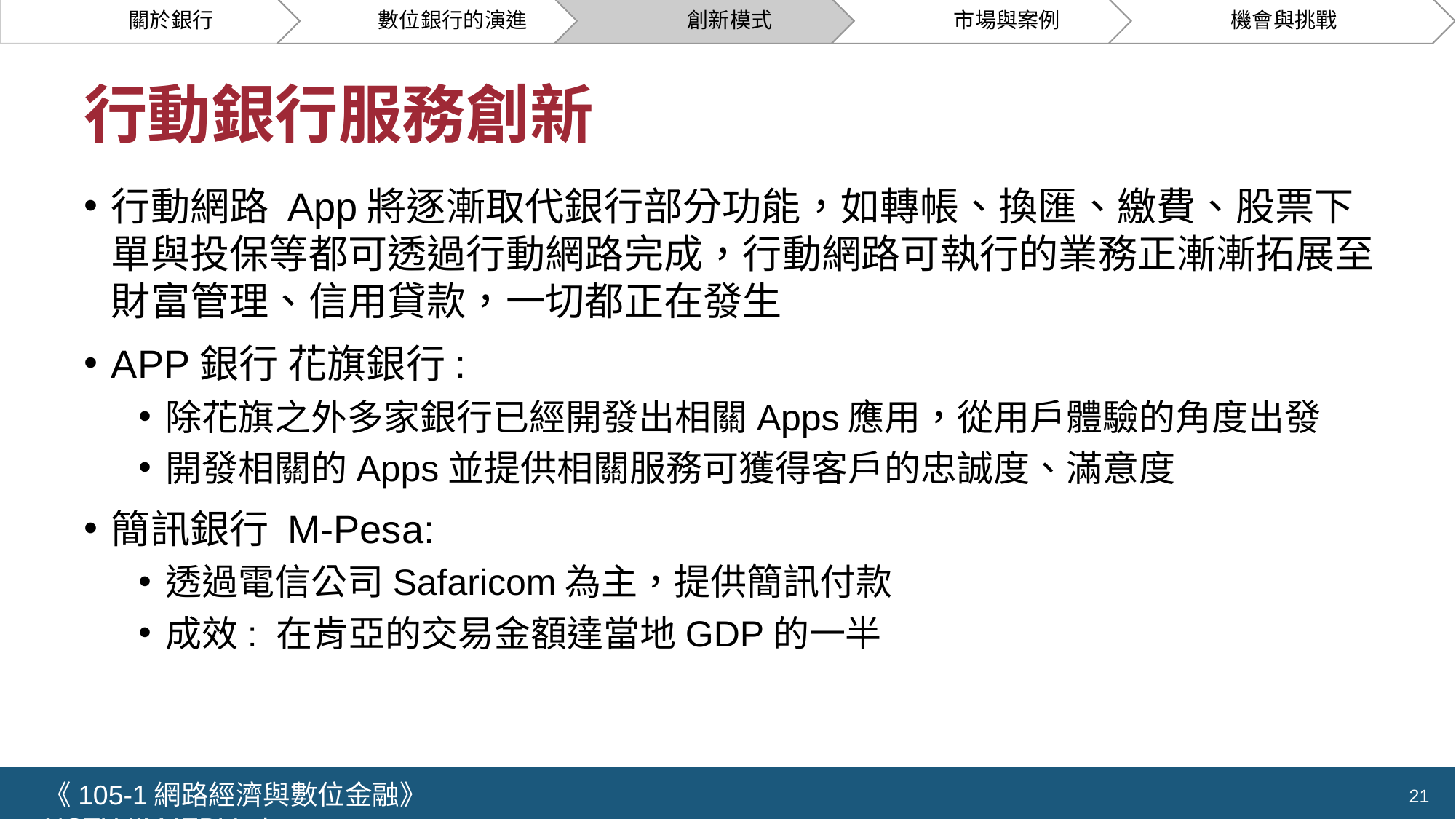

關於銀行

數位銀行的演進

創新模式

市場與案例

機會與挑戰
# 行動銀行服務創新
行動網路 App將逐漸取代銀行部分功能，如轉帳、換匯、繳費、股票下單與投保等都可透過行動網路完成，行動網路可執行的業務正漸漸拓展至財富管理、信用貸款，一切都正在發生
APP銀行 花旗銀行:
除花旗之外多家銀行已經開發出相關Apps應用，從用戶體驗的角度出發
開發相關的Apps並提供相關服務可獲得客戶的忠誠度、滿意度
簡訊銀行 M-Pesa:
透過電信公司Safaricom為主，提供簡訊付款
成效: 在肯亞的交易金額達當地GDP的一半

《105-1網路經濟與數位金融》                                                                                                                                             NCTU.IIM.IEBI Lab
21